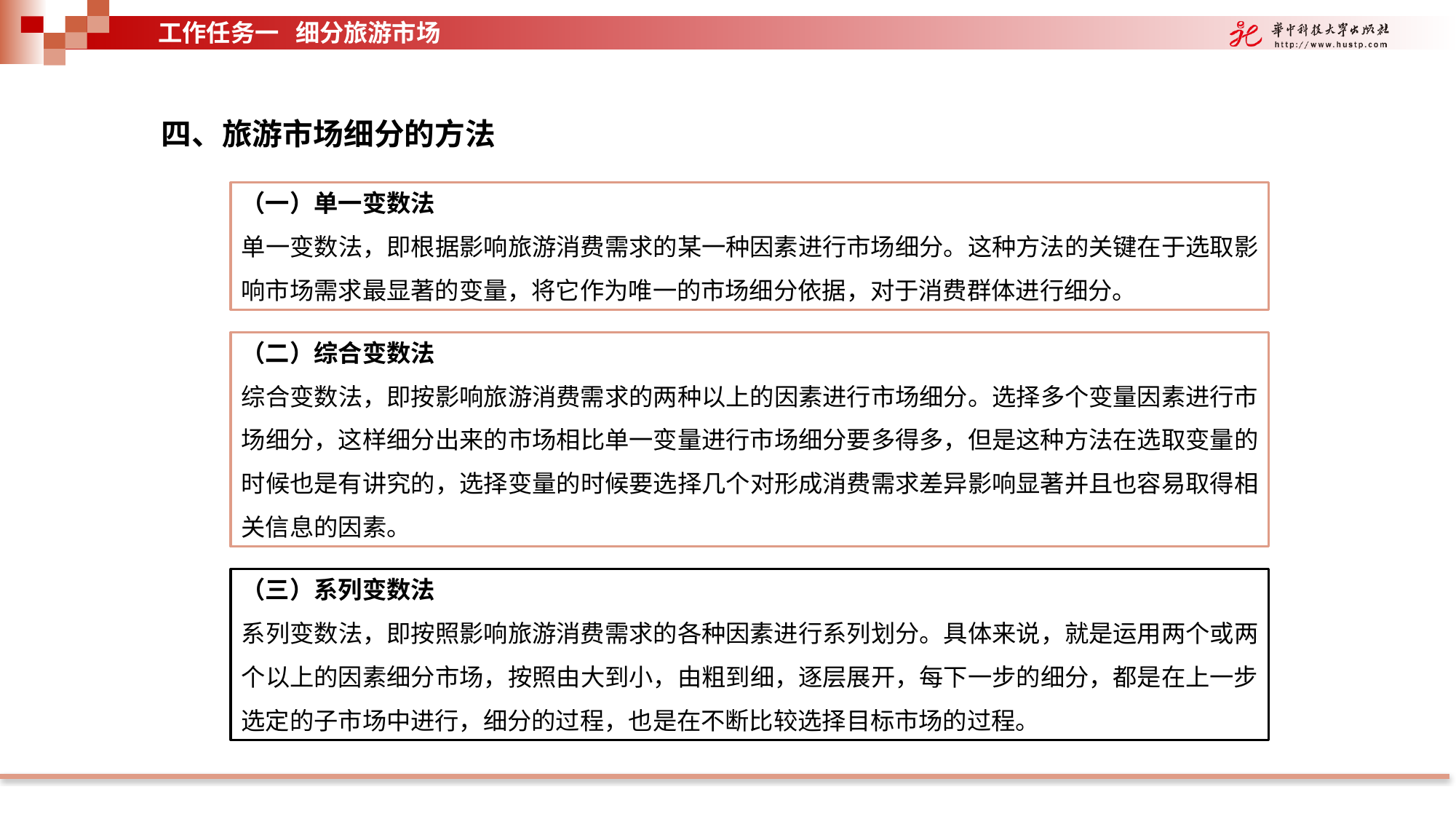

工作任务一   细分旅游市场
四、旅游市场细分的方法
（一）单一变数法
单一变数法，即根据影响旅游消费需求的某一种因素进行市场细分。这种方法的关键在于选取影响市场需求最显著的变量，将它作为唯一的市场细分依据，对于消费群体进行细分。
（二）综合变数法
综合变数法，即按影响旅游消费需求的两种以上的因素进行市场细分。选择多个变量因素进行市场细分，这样细分出来的市场相比单一变量进行市场细分要多得多，但是这种方法在选取变量的时候也是有讲究的，选择变量的时候要选择几个对形成消费需求差异影响显著并且也容易取得相关信息的因素。
（三）系列变数法
系列变数法，即按照影响旅游消费需求的各种因素进行系列划分。具体来说，就是运用两个或两个以上的因素细分市场，按照由大到小，由粗到细，逐层展开，每下一步的细分，都是在上一步选定的子市场中进行，细分的过程，也是在不断比较选择目标市场的过程。